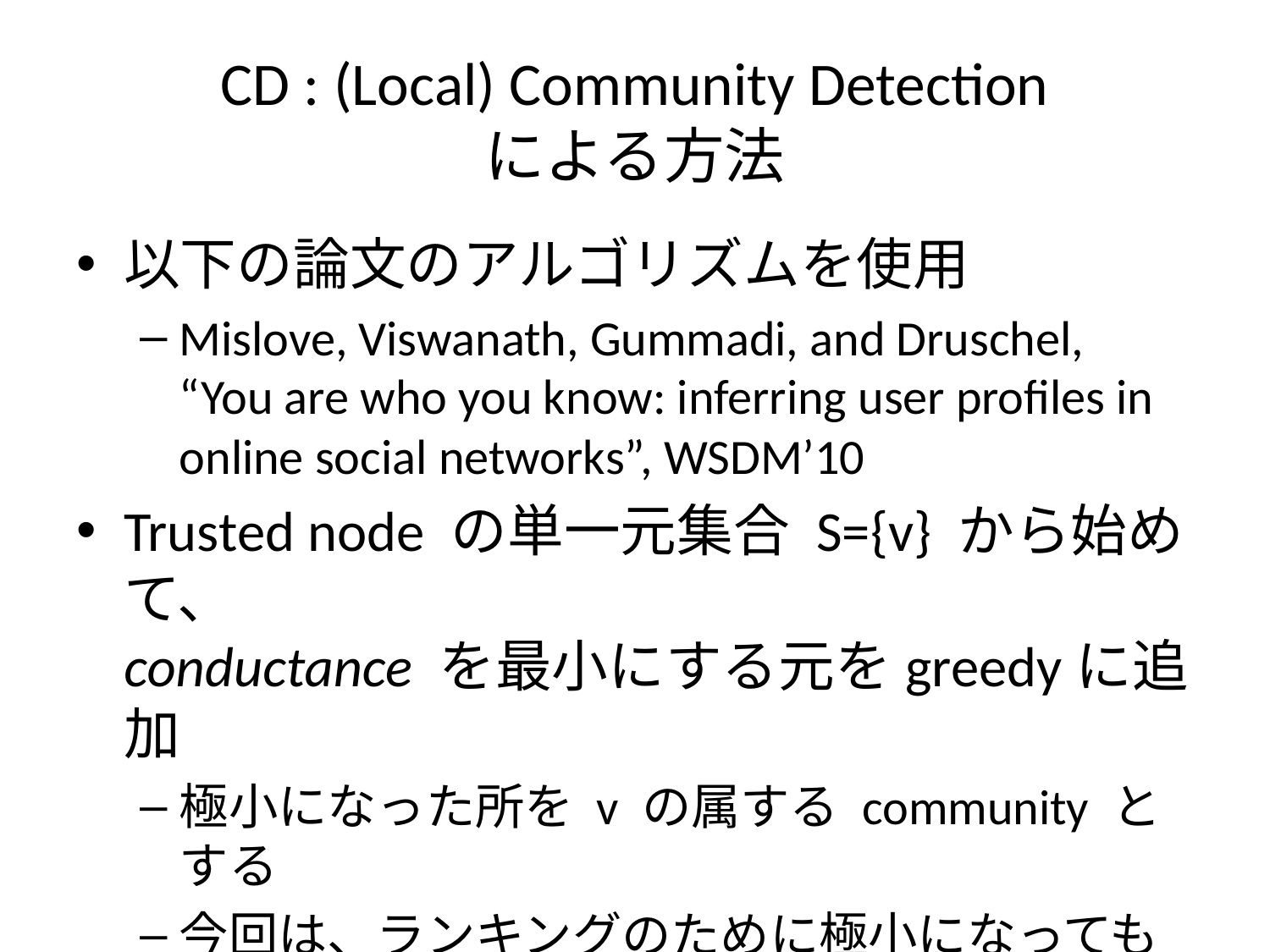

# CD : (Local) Community Detection による方法
以下の論文のアルゴリズムを使用
Mislove, Viswanath, Gummadi, and Druschel,
“You are who you know: inferring user profiles in online social networks”, WSDM’10
Trusted node の単一元集合 S={v} から始めて、
conductance を最小にする元をgreedyに追加
極小になった所を v の属する community とする
今回は、ランキングのために極小になっても
止めず全ノードを処理する